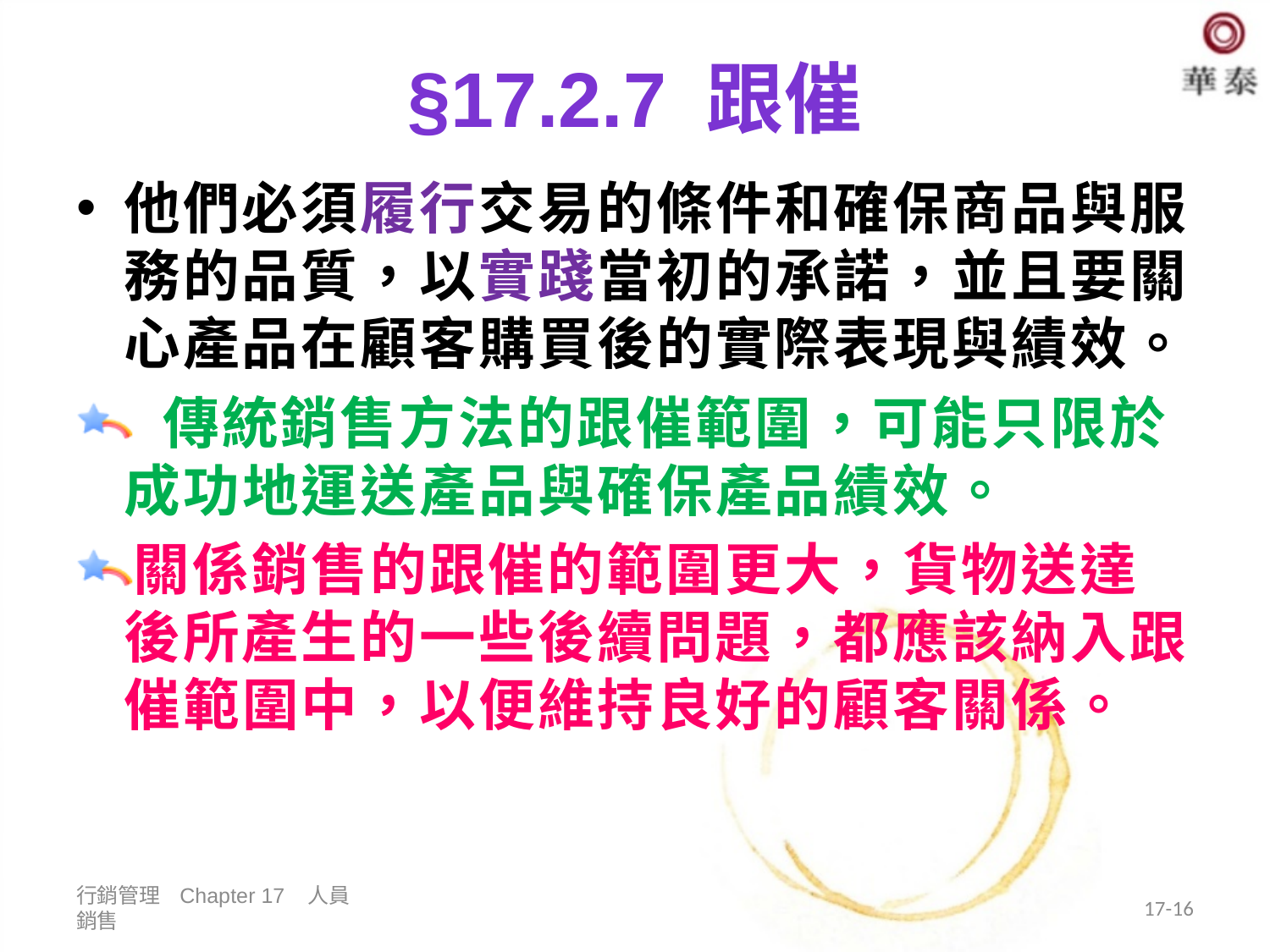

# §17.2.7 跟催
他們必須履行交易的條件和確保商品與服務的品質，以實踐當初的承諾，並且要關心產品在顧客購買後的實際表現與績效。
 傳統銷售方法的跟催範圍，可能只限於成功地運送產品與確保產品績效。
關係銷售的跟催的範圍更大，貨物送達後所產生的一些後續問題，都應該納入跟催範圍中，以便維持良好的顧客關係。

行銷管理   Chapter 17   人員銷售
17-16